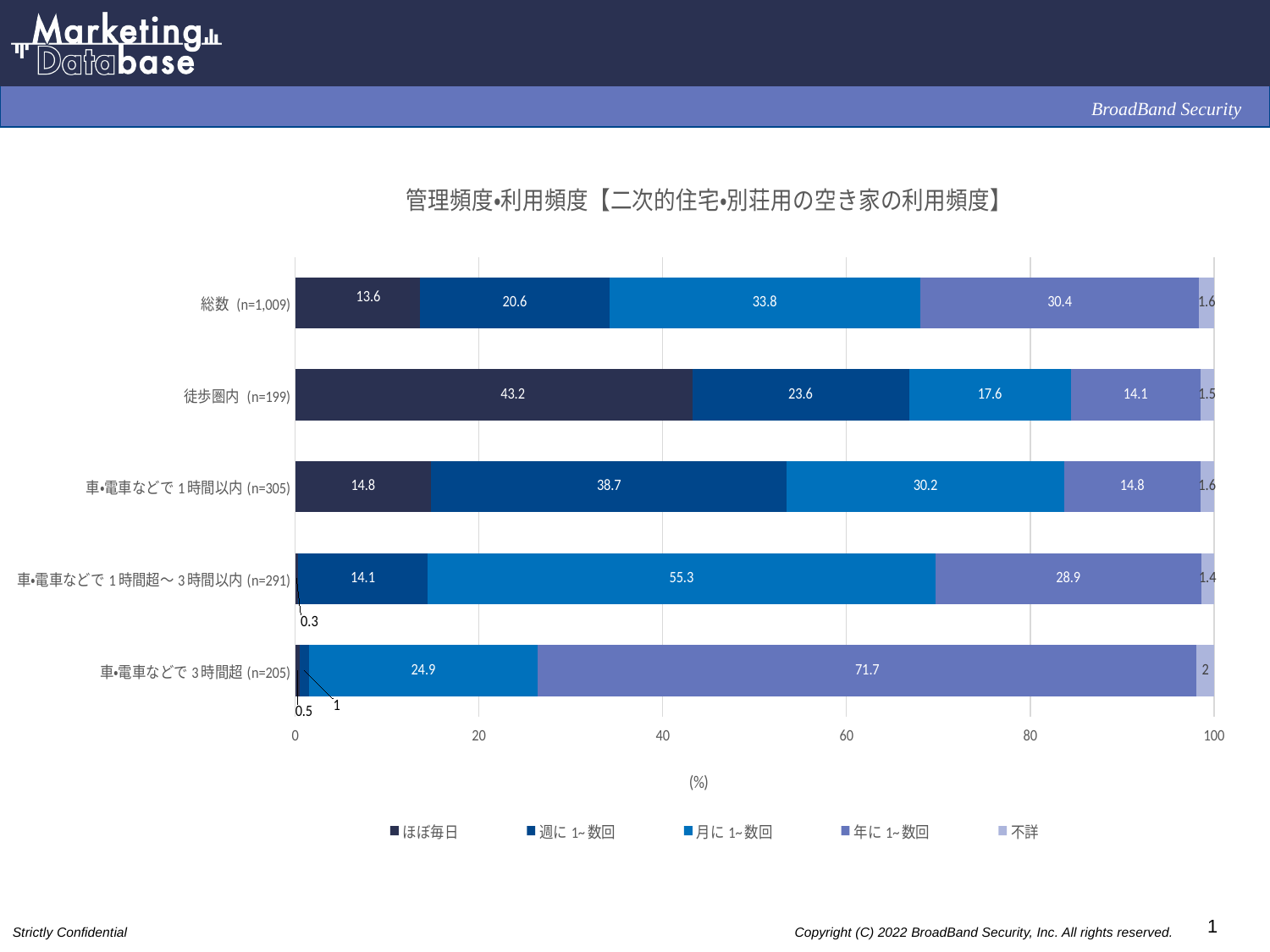

### Chart: 管理頻度・利用頻度【二次的住宅・別荘用の空き家の利用頻度】

| Category | ほぼ毎日 | 週に1~数回 | 月に1~数回 | 年に1~数回 | 不詳 |
|---|---|---|---|---|---|
| 総数 (n=1,009) | 13.600000000000001 | 20.599999999999998 | 33.800000000000004 | 30.4 | 1.6 |
| 徒歩圏内 (n=199) | 43.2 | 23.599999999999998 | 17.599999999999998 | 14.099999999999998 | 1.5 |
| 車・電車などで1時間以内(n=305) | 14.799999999999999 | 38.7 | 30.2 | 14.799999999999999 | 1.6 |
| 車・電車などで1時間超～3時間以内(n=291) | 0.3 | 14.099999999999998 | 55.300000000000004 | 28.9 | 1.4000000000000001 |
| 車・電車などで3時間超(n=205) | 0.5 | 1.0 | 24.9 | 71.7 | 2.0 |